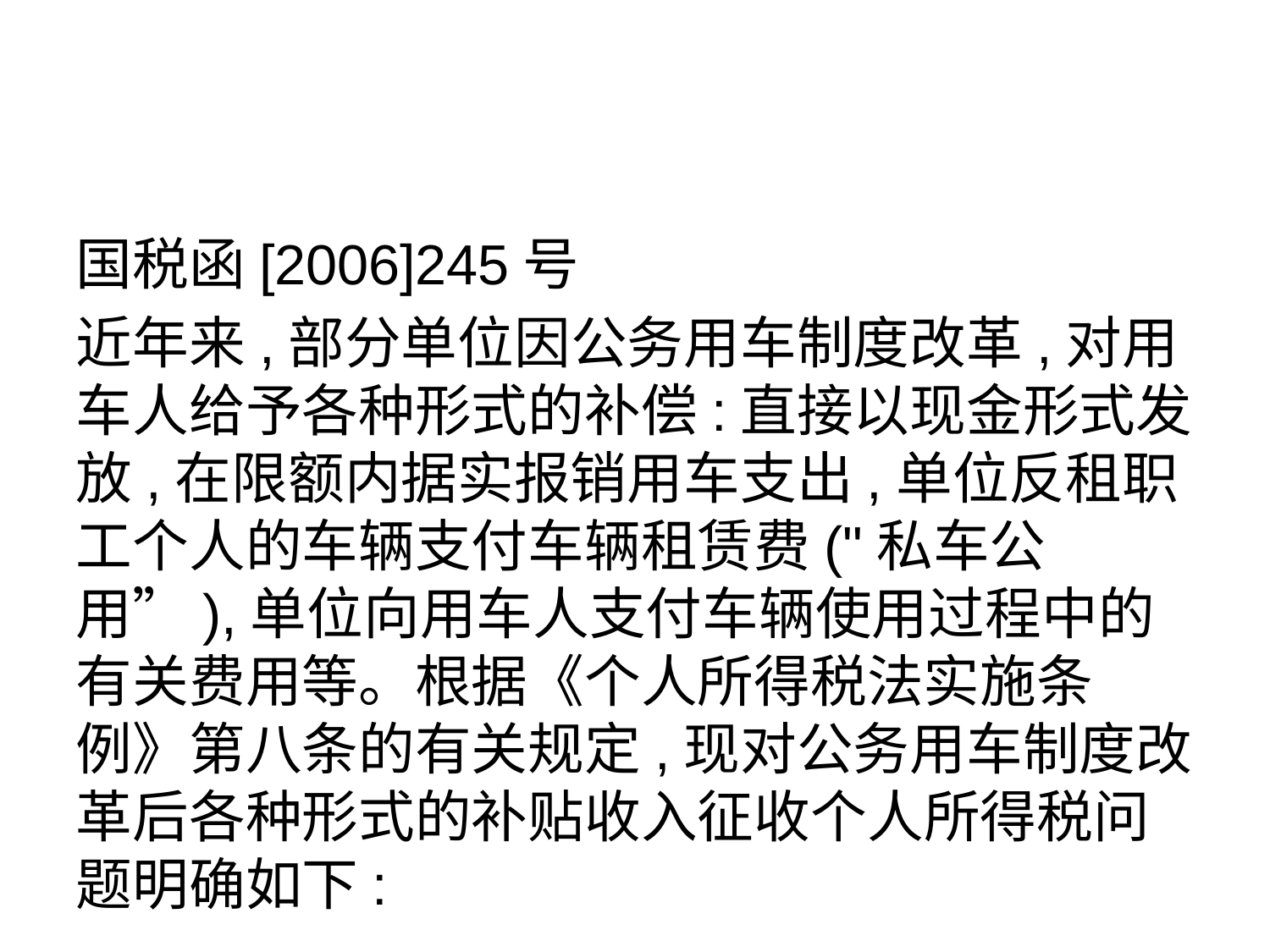

#
国税函[2006]245号
近年来,部分单位因公务用车制度改革,对用车人给予各种形式的补偿:直接以现金形式发放,在限额内据实报销用车支出,单位反租职工个人的车辆支付车辆租赁费("私车公用”),单位向用车人支付车辆使用过程中的有关费用等。根据《个人所得税法实施条例》第八条的有关规定,现对公务用车制度改革后各种形式的补贴收入征收个人所得税问题明确如下: